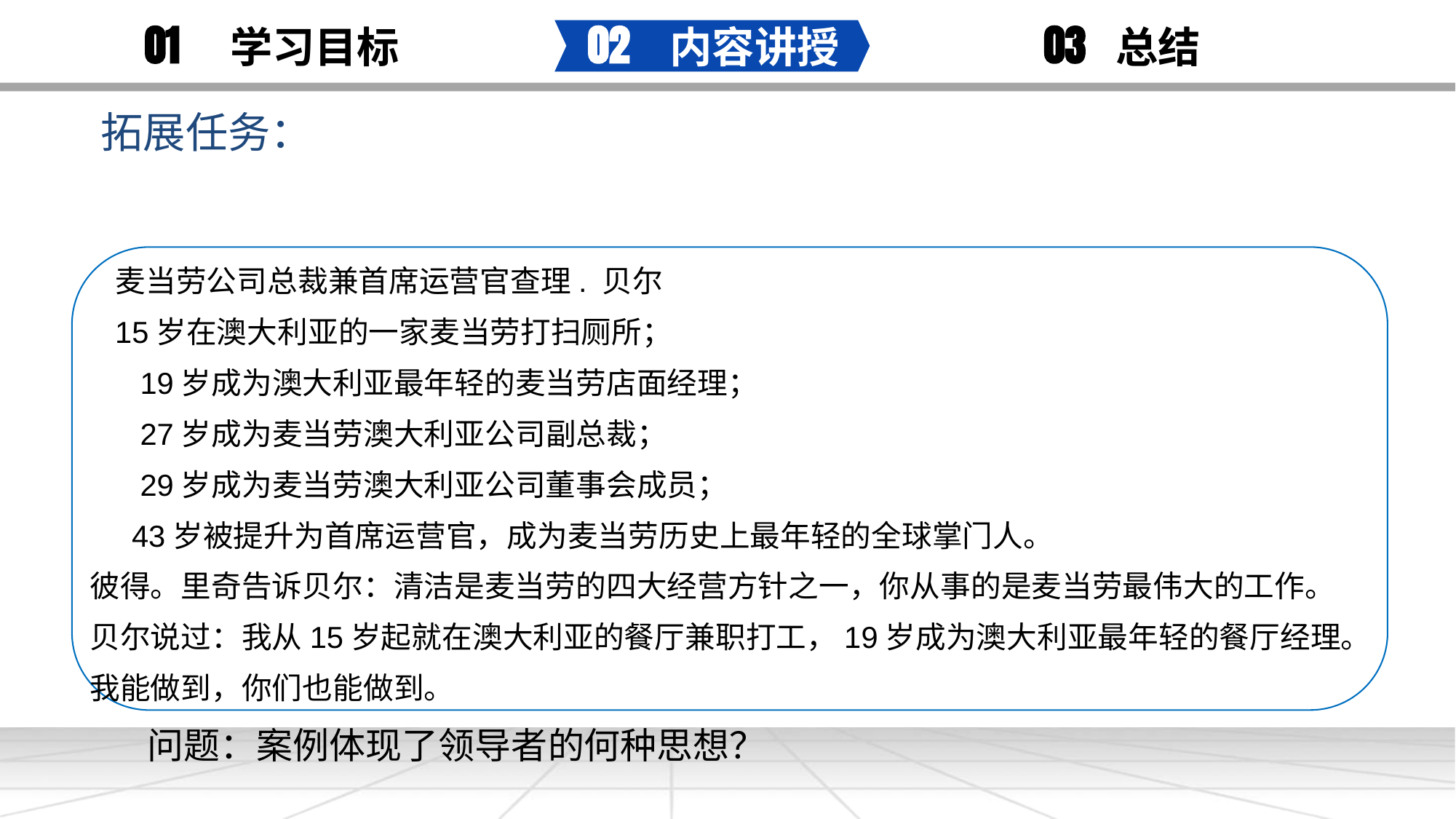

02   内容讲授
03  总结
01    学习目标

拓展任务：
添加
标题

    麦当劳公司总裁兼首席运营官查理. 贝尔
   15岁在澳大利亚的一家麦当劳打扫厕所；
      19岁成为澳大利亚最年轻的麦当劳店面经理；
      27岁成为麦当劳澳大利亚公司副总裁；
      29岁成为麦当劳澳大利亚公司董事会成员；
     43岁被提升为首席运营官，成为麦当劳历史上最年轻的全球掌门人。
彼得。里奇告诉贝尔：清洁是麦当劳的四大经营方针之一，你从事的是麦当劳最伟大的工作。
贝尔说过：我从15岁起就在澳大利亚的餐厅兼职打工，19岁成为澳大利亚最年轻的餐厅经理。我能做到，你们也能做到。
问题：案例体现了领导者的何种思想？